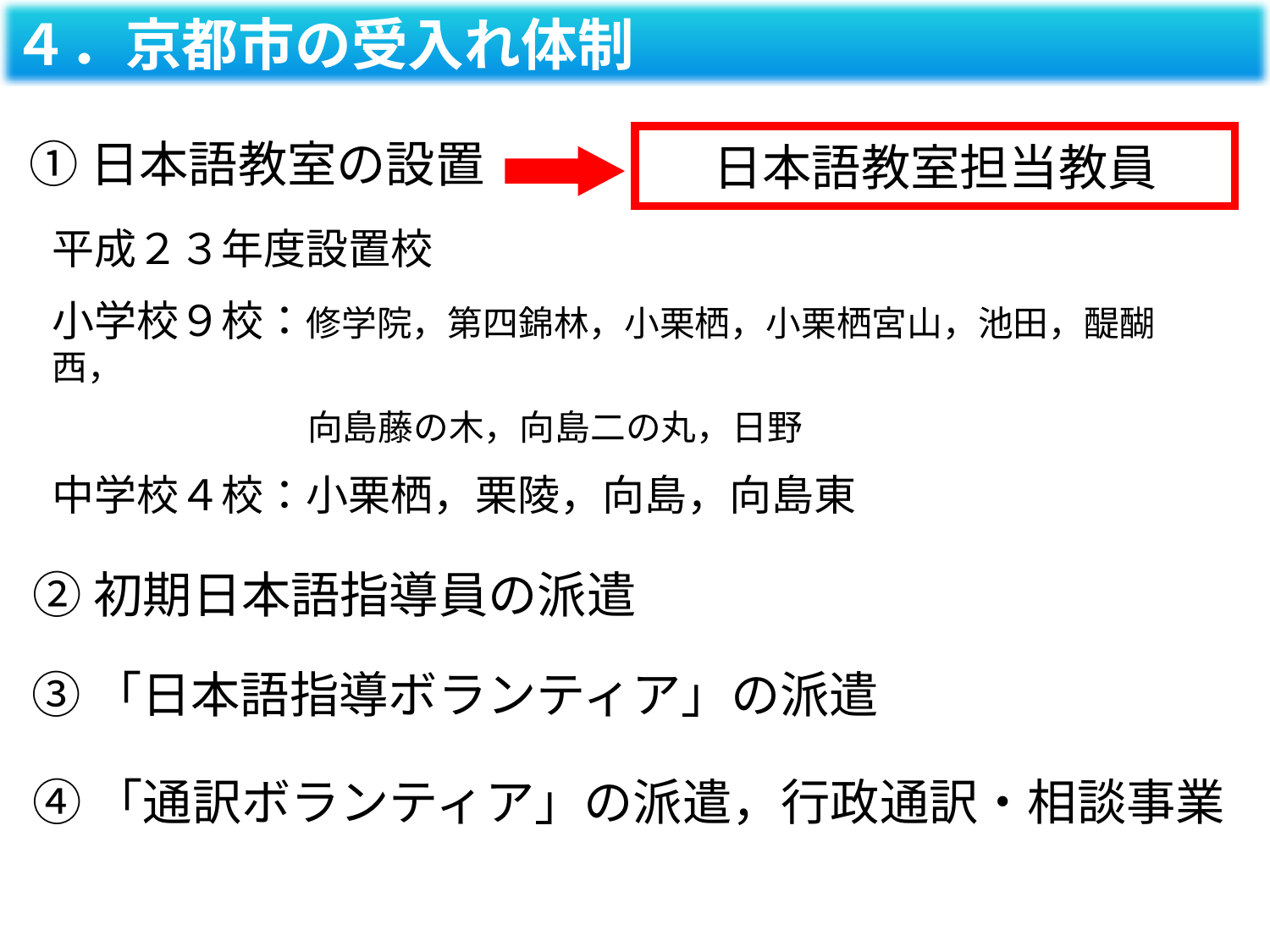

４．京都市の受入れ体制
日本語教室担当教員
①日本語教室の設置

平成２３年度設置校
小学校９校：修学院，第四錦林，小栗栖，小栗栖宮山，池田，醍醐西，
　　　　　　　 向島藤の木，向島二の丸，日野
中学校４校：小栗栖，栗陵，向島，向島東
②初期日本語指導員の派遣
③「日本語指導ボランティア」の派遣
④「通訳ボランティア」の派遣，行政通訳・相談事業